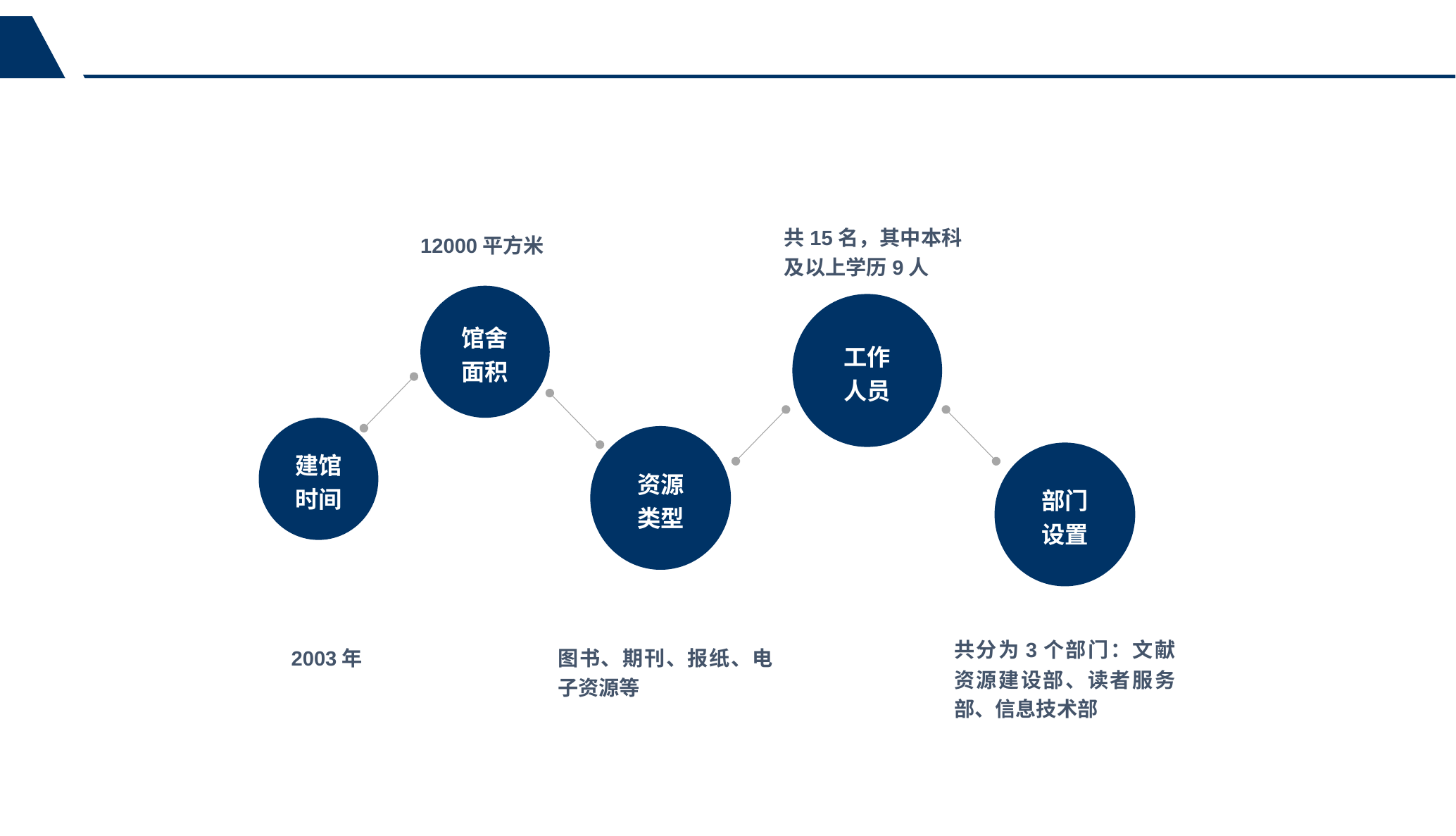

共15名，其中本科及以上学历9人
12000平方米
馆舍
面积
工作
人员
建馆
时间
资源
类型
部门
设置
共分为3个部门：文献资源建设部、读者服务部、信息技术部
2003年
图书、期刊、报纸、电子资源等